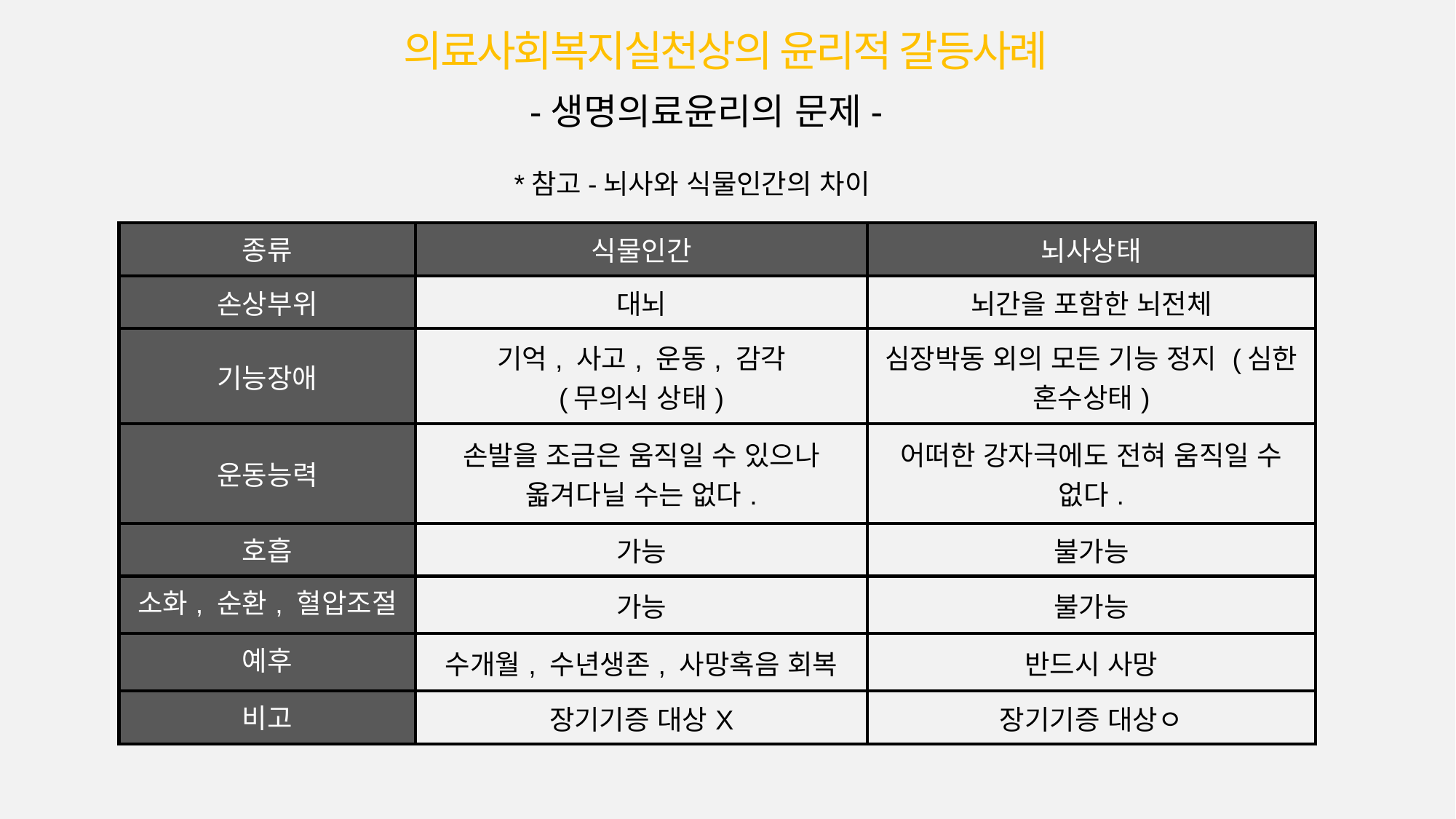

의료사회복지실천상의 윤리적 갈등사례
-생명의료윤리의 문제-
*참고-뇌사와 식물인간의 차이
| 종류 | 식물인간 | 뇌사상태 |
| --- | --- | --- |
| 손상부위 | 대뇌 | 뇌간을 포함한 뇌전체 |
| 기능장애 | 기억, 사고, 운동, 감각 (무의식 상태) | 심장박동 외의 모든 기능 정지 (심한 혼수상태) |
| 운동능력 | 손발을 조금은 움직일 수 있으나 옯겨다닐 수는 없다. | 어떠한 강자극에도 전혀 움직일 수 없다. |
| 호흡 | 가능 | 불가능 |
| 소화, 순환, 혈압조절 | 가능 | 불가능 |
| 예후 | 수개월, 수년생존, 사망혹음 회복 | 반드시 사망 |
| 비고 | 장기기증 대상X | 장기기증 대상ㅇ |